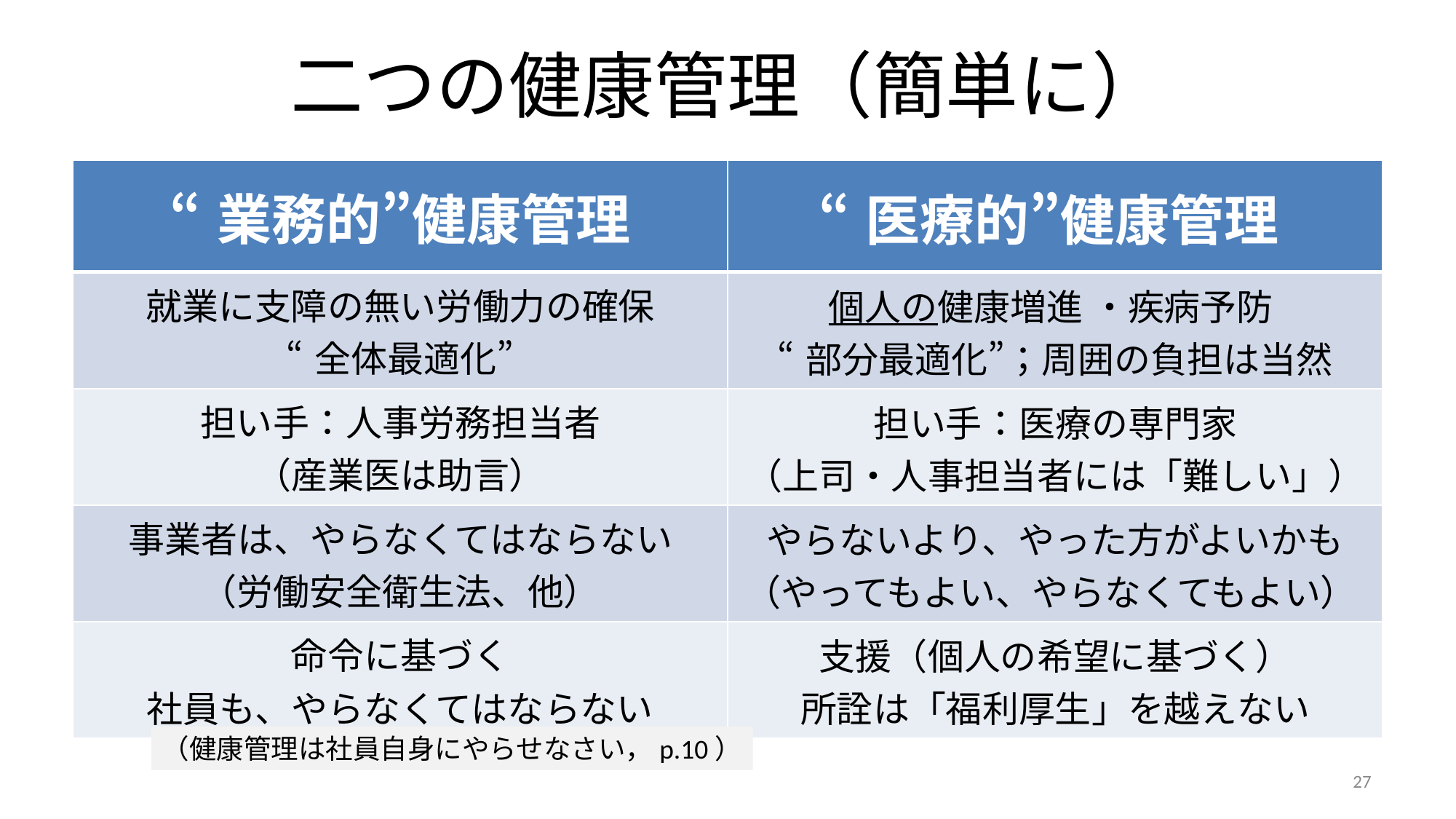

# 二つの健康管理（簡単に）
| “業務的”健康管理 | “医療的”健康管理 |
| --- | --- |
| 就業に支障の無い労働力の確保 “全体最適化” | 個人の健康増進 ・疾病予防 “部分最適化”；周囲の負担は当然 |
| 担い手：人事労務担当者 （産業医は助言） | 担い手：医療の専門家 （上司・人事担当者には「難しい」） |
| 事業者は、やらなくてはならない （労働安全衛生法、他） | やらないより、やった方がよいかも （やってもよい、やらなくてもよい） |
| 命令に基づく 社員も、やらなくてはならない | 支援（個人の希望に基づく） 所詮は「福利厚生」を越えない |
（健康管理は社員自身にやらせなさい，p.10）
27